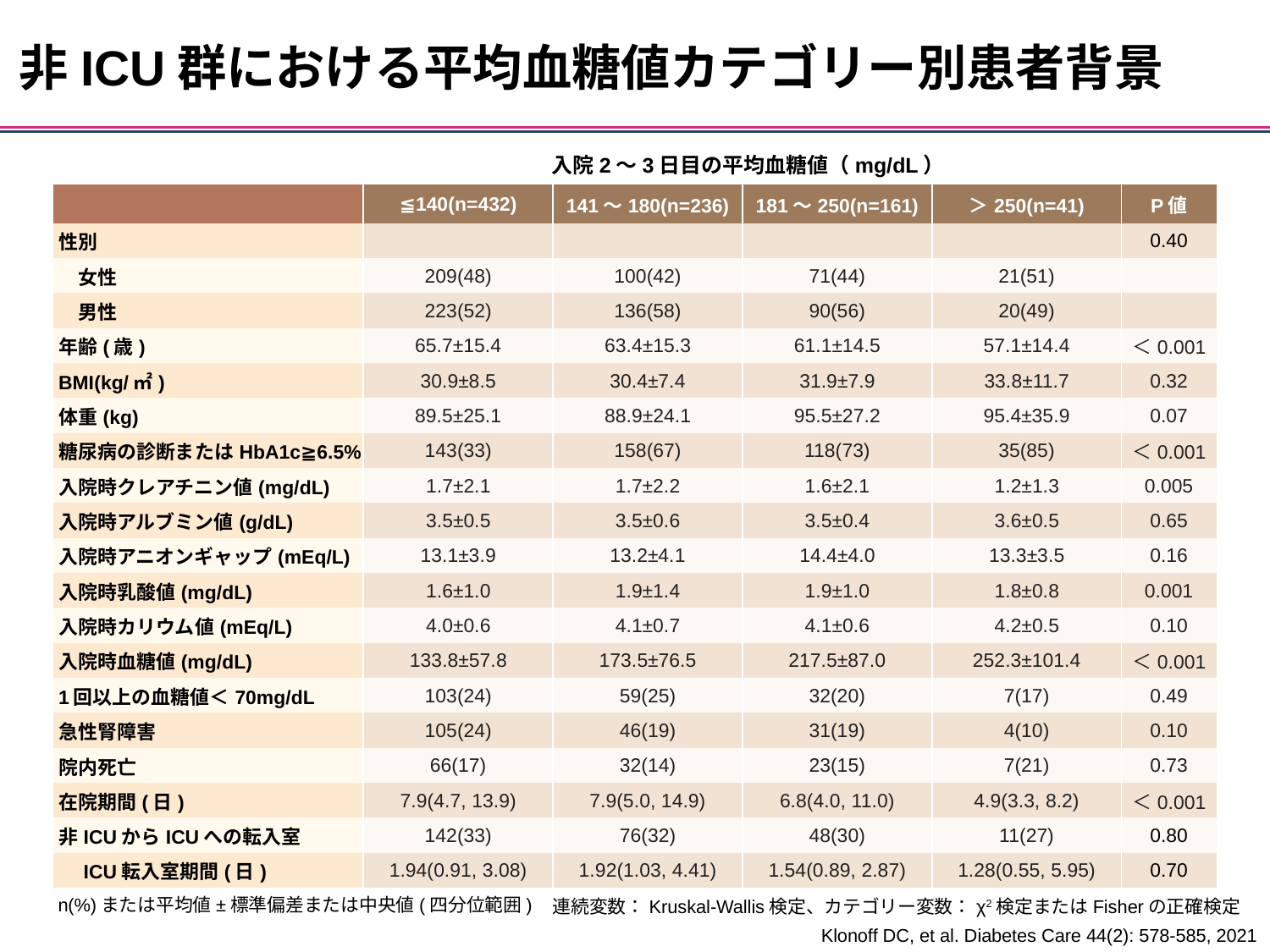

非ICU群における平均血糖値カテゴリー別患者背景
入院2～3日目の平均血糖値（mg/dL）
|  | ≦140(n=432) | 141～180(n=236) | 181～250(n=161) | ＞250(n=41) | P値 |
| --- | --- | --- | --- | --- | --- |
| 性別 |  |  |  |  | 0.40 |
| 女性 | 209(48) | 100(42) | 71(44) | 21(51) |  |
| 男性 | 223(52) | 136(58) | 90(56) | 20(49) |  |
| 年齢(歳) | 65.7±15.4 | 63.4±15.3 | 61.1±14.5 | 57.1±14.4 | ＜0.001 |
| BMI(kg/㎡) | 30.9±8.5 | 30.4±7.4 | 31.9±7.9 | 33.8±11.7 | 0.32 |
| 体重(kg) | 89.5±25.1 | 88.9±24.1 | 95.5±27.2 | 95.4±35.9 | 0.07 |
| 糖尿病の診断またはHbA1c≧6.5% | 143(33) | 158(67) | 118(73) | 35(85) | ＜0.001 |
| 入院時クレアチニン値(mg/dL) | 1.7±2.1 | 1.7±2.2 | 1.6±2.1 | 1.2±1.3 | 0.005 |
| 入院時アルブミン値(g/dL) | 3.5±0.5 | 3.5±0.6 | 3.5±0.4 | 3.6±0.5 | 0.65 |
| 入院時アニオンギャップ(mEq/L) | 13.1±3.9 | 13.2±4.1 | 14.4±4.0 | 13.3±3.5 | 0.16 |
| 入院時乳酸値(mg/dL) | 1.6±1.0 | 1.9±1.4 | 1.9±1.0 | 1.8±0.8 | 0.001 |
| 入院時カリウム値(mEq/L) | 4.0±0.6 | 4.1±0.7 | 4.1±0.6 | 4.2±0.5 | 0.10 |
| 入院時血糖値(mg/dL) | 133.8±57.8 | 173.5±76.5 | 217.5±87.0 | 252.3±101.4 | ＜0.001 |
| 1回以上の血糖値＜70mg/dL | 103(24) | 59(25) | 32(20) | 7(17) | 0.49 |
| 急性腎障害 | 105(24) | 46(19) | 31(19) | 4(10) | 0.10 |
| 院内死亡 | 66(17) | 32(14) | 23(15) | 7(21) | 0.73 |
| 在院期間(日) | 7.9(4.7, 13.9) | 7.9(5.0, 14.9) | 6.8(4.0, 11.0) | 4.9(3.3, 8.2) | ＜0.001 |
| 非ICUからICUへの転入室 | 142(33) | 76(32) | 48(30) | 11(27) | 0.80 |
| ICU転入室期間(日) | 1.94(0.91, 3.08) | 1.92(1.03, 4.41) | 1.54(0.89, 2.87) | 1.28(0.55, 5.95) | 0.70 |
n(%)または平均値±標準偏差または中央値(四分位範囲)
連続変数：Kruskal-Wallis検定、カテゴリー変数：χ2検定またはFisherの正確検定
Klonoff DC, et al. Diabetes Care 44(2): 578-585, 2021